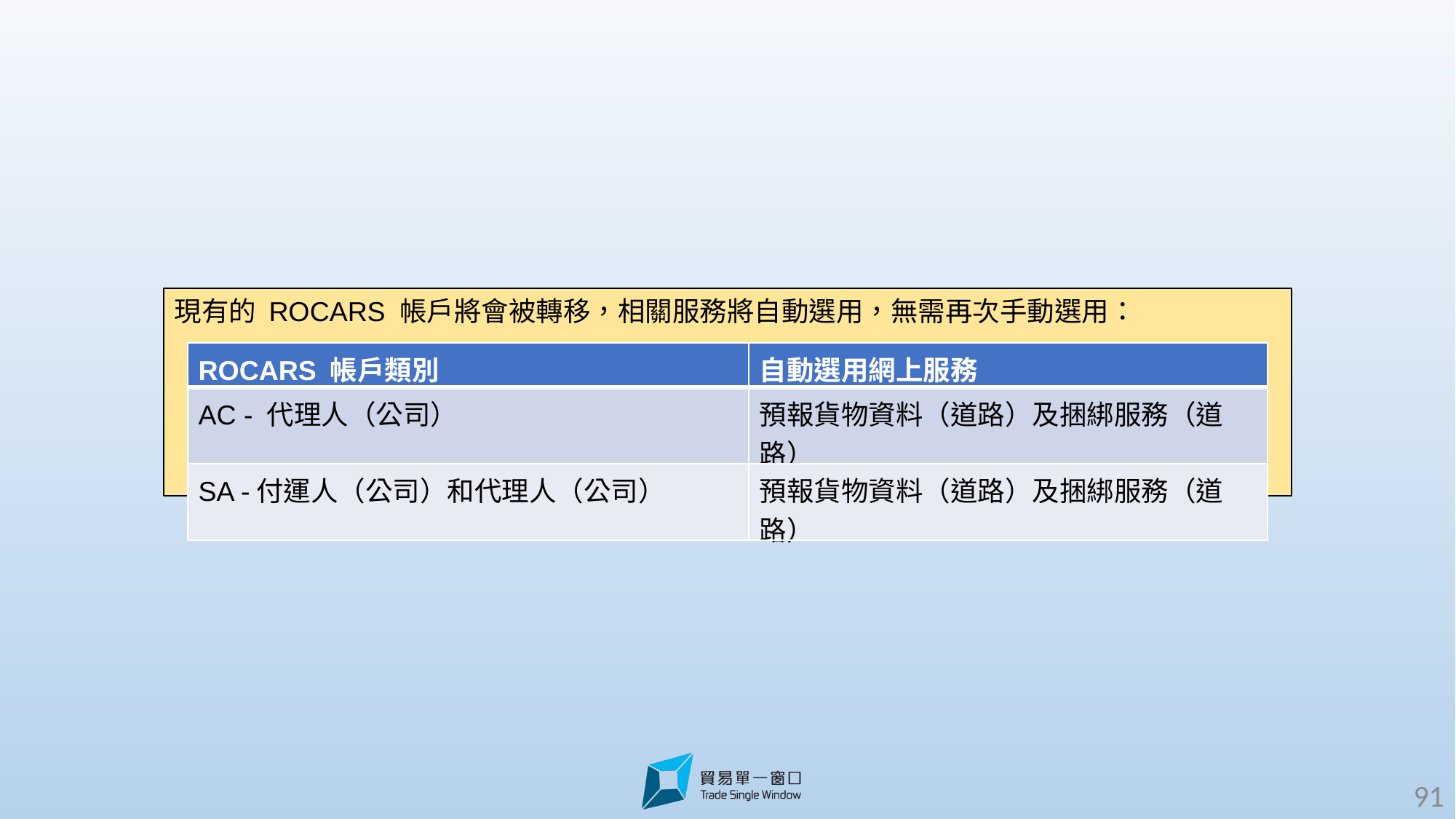

現有的 ROCARS 帳戶將會被轉移，相關服務將自動選用，無需再次手動選用：

| ROCARS 帳戶類別 | 自動選用網上服務 |
| --- | --- |
| AC - 代理人（公司） | 預報貨物資料（道路）及捆綁服務（道路） |
| SA -付運人（公司）和代理人（公司） | 預報貨物資料（道路）及捆綁服務（道路） |
91